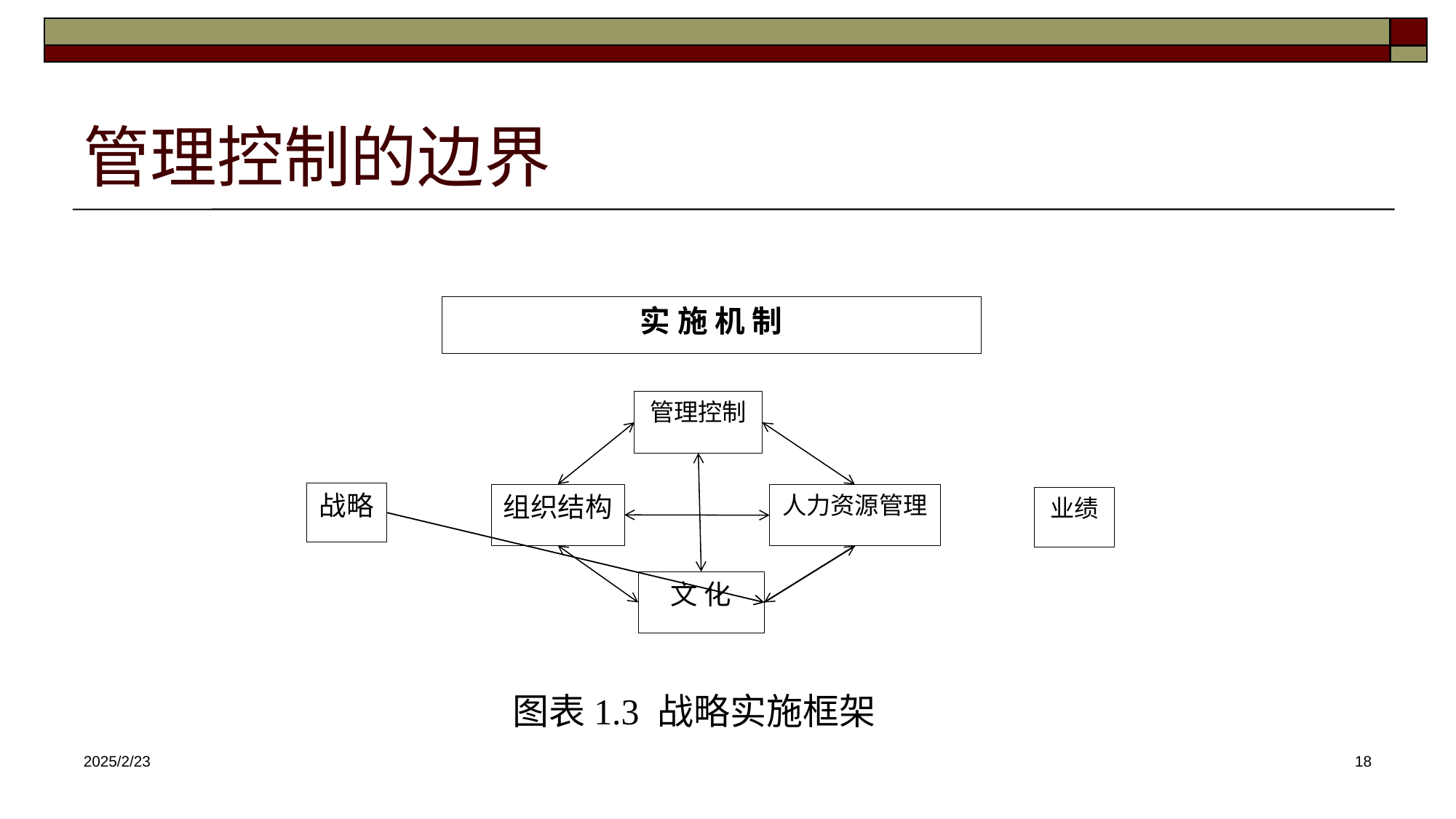

# 管理控制的边界

实 施 机 制
管理控制
战略
组织结构
人力资源管理
业绩
文 化
图表1.3 战略实施框架
2025/2/23
18